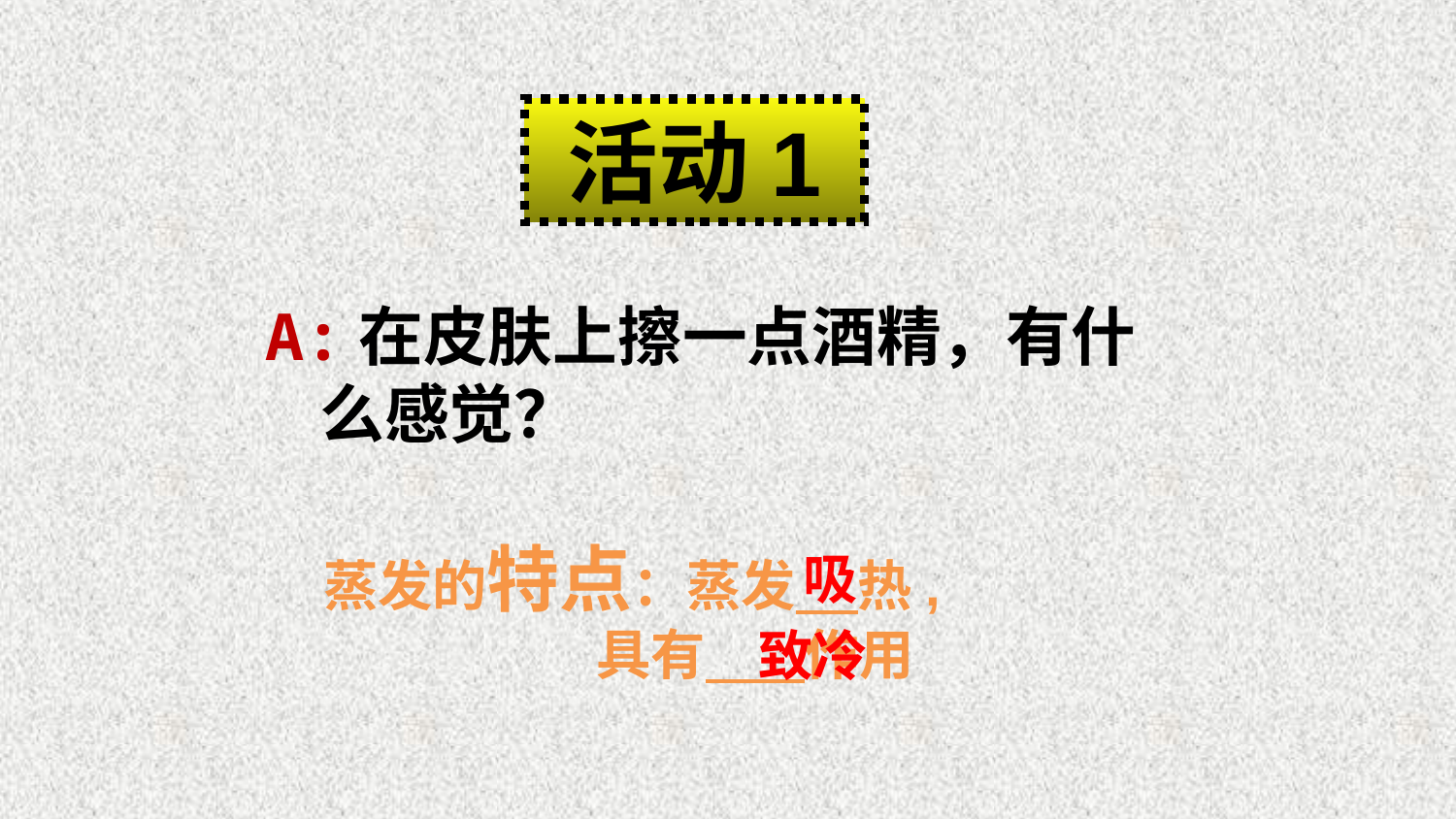

活动1
A:在皮肤上擦一点酒精，有什么感觉？
蒸发的特点：蒸发     热,
                     具有        作用
吸
致冷